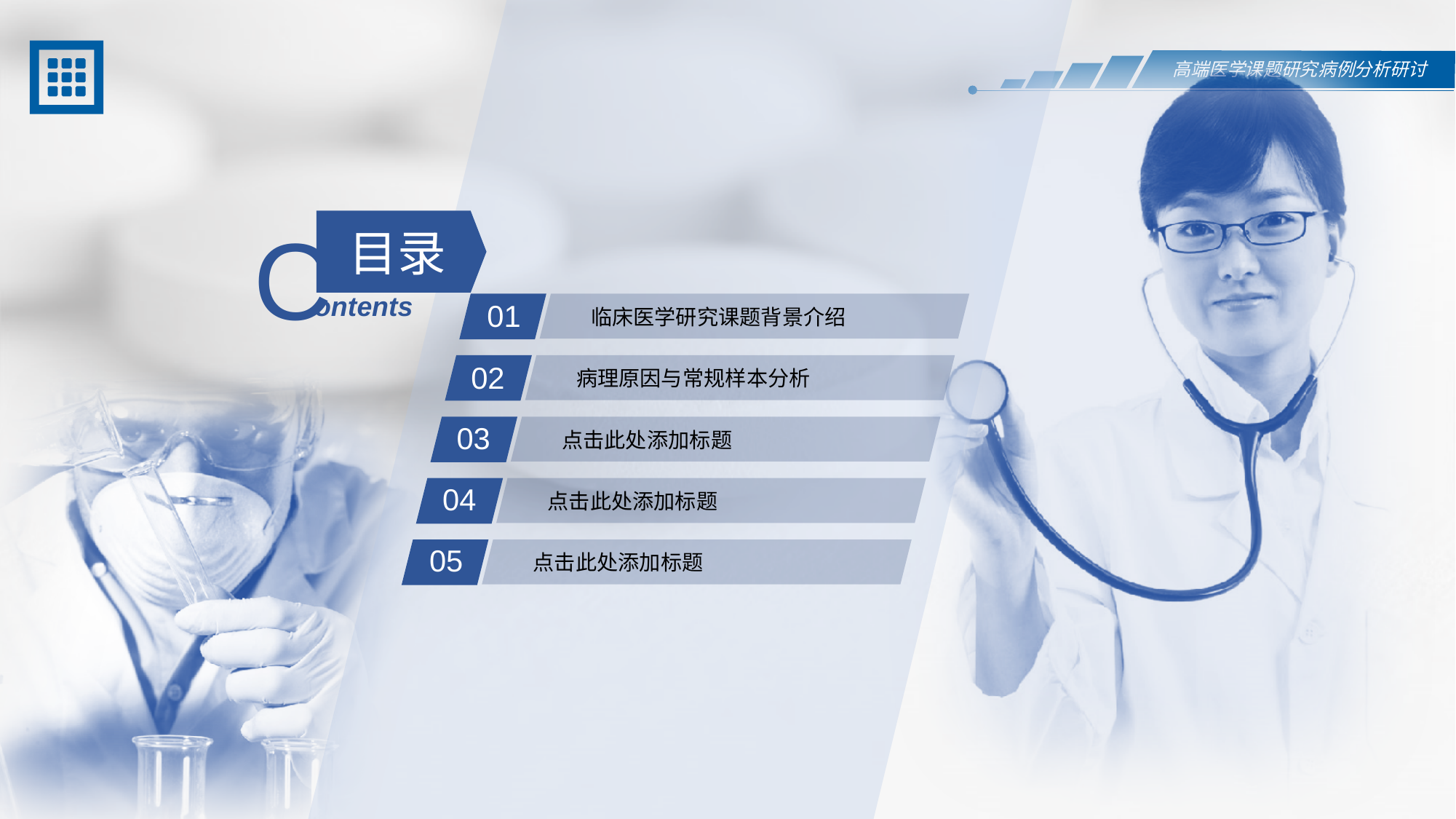

C
目录
ontents
01

临床医学研究课题背景介绍
02

病理原因与常规样本分析

03

点击此处添加标题
04

点击此处添加标题
05

点击此处添加标题
.